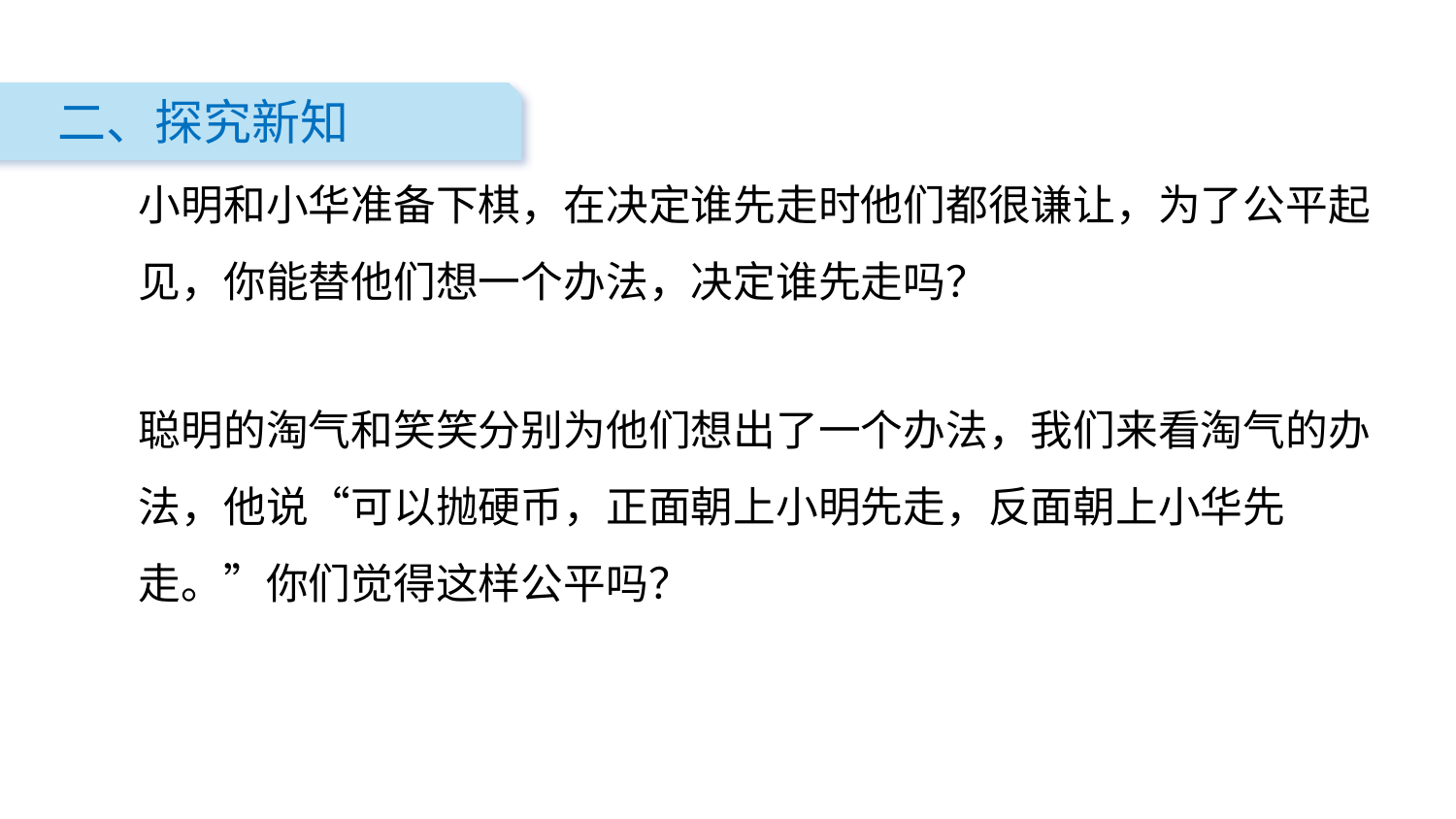

二、探究新知
小明和小华准备下棋，在决定谁先走时他们都很谦让，为了公平起见，你能替他们想一个办法，决定谁先走吗？
聪明的淘气和笑笑分别为他们想出了一个办法，我们来看淘气的办法，他说“可以抛硬币，正面朝上小明先走，反面朝上小华先走。”你们觉得这样公平吗？